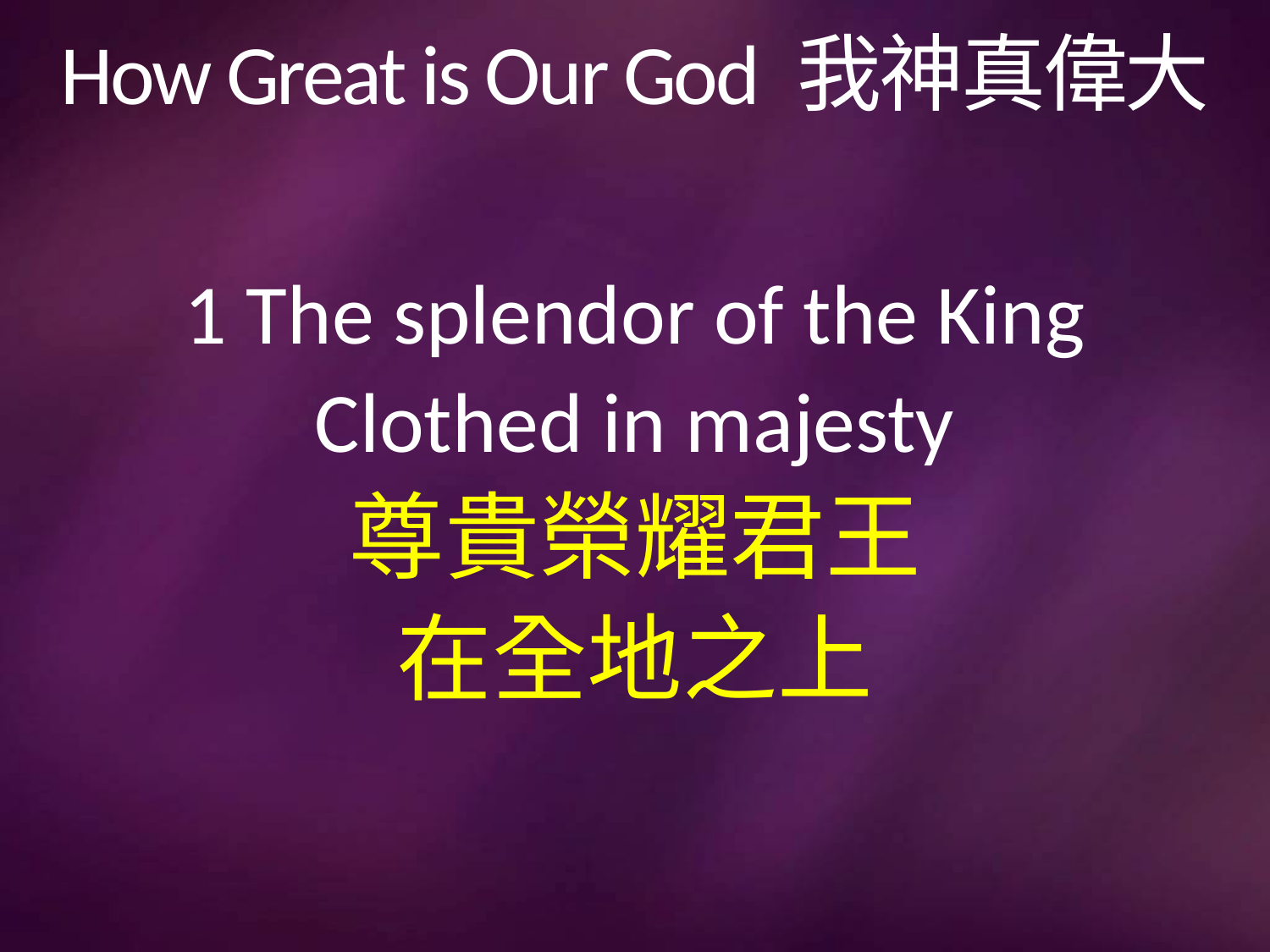

# How Great is Our God 我神真偉大
1 The splendor of the King
Clothed in majesty
尊貴榮耀君王
在全地之上